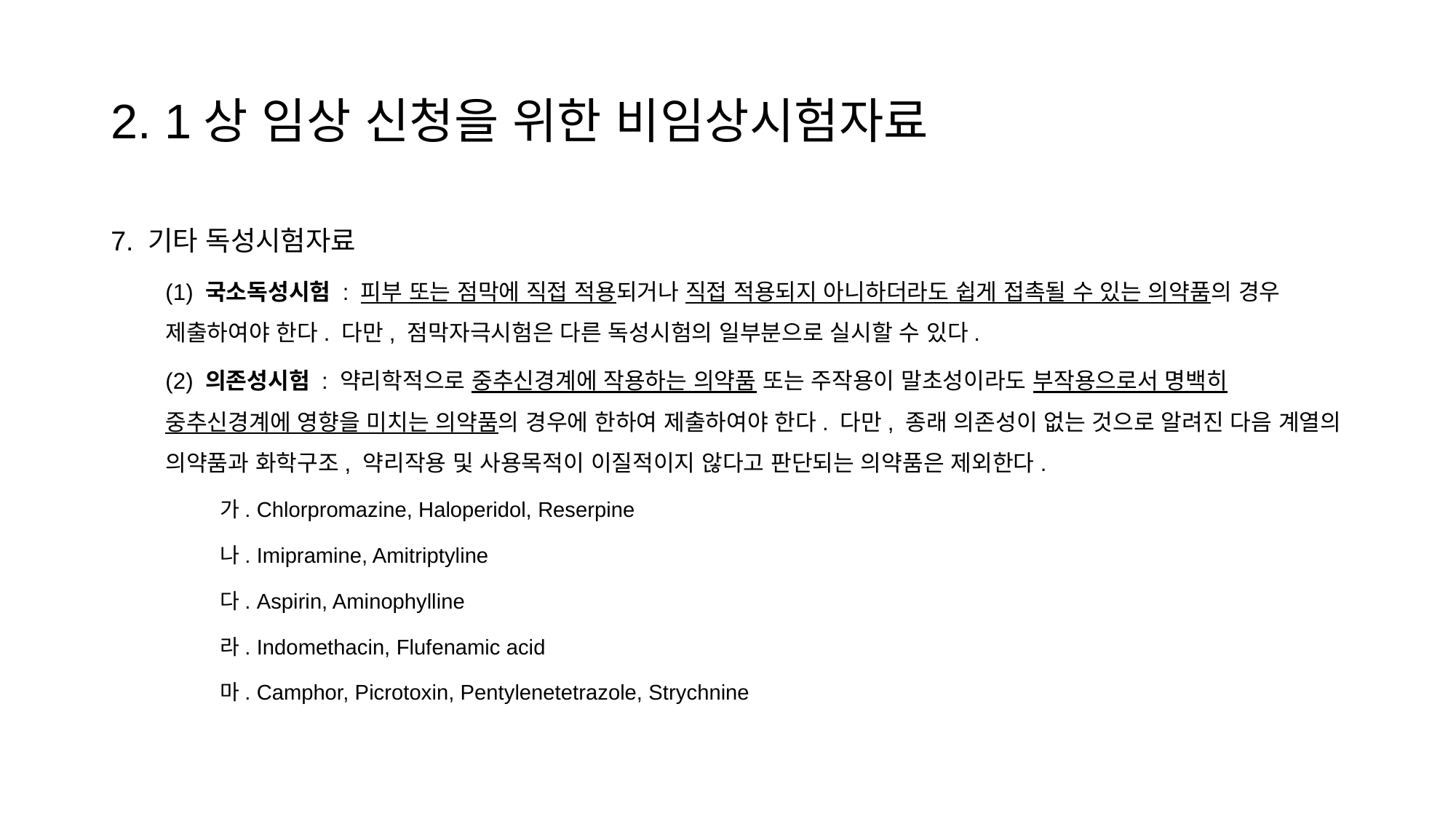

# 2. 1상 임상 신청을 위한 비임상시험자료
7. 기타 독성시험자료
(1) 국소독성시험 : 피부 또는 점막에 직접 적용되거나 직접 적용되지 아니하더라도 쉽게 접촉될 수 있는 의약품의 경우 제출하여야 한다. 다만, 점막자극시험은 다른 독성시험의 일부분으로 실시할 수 있다.
(2) 의존성시험 : 약리학적으로 중추신경계에 작용하는 의약품 또는 주작용이 말초성이라도 부작용으로서 명백히 중추신경계에 영향을 미치는 의약품의 경우에 한하여 제출하여야 한다. 다만, 종래 의존성이 없는 것으로 알려진 다음 계열의 의약품과 화학구조, 약리작용 및 사용목적이 이질적이지 않다고 판단되는 의약품은 제외한다.
가. Chlorpromazine, Haloperidol, Reserpine
나. Imipramine, Amitriptyline
다. Aspirin, Aminophylline
라. Indomethacin, Flufenamic acid
마. Camphor, Picrotoxin, Pentylenetetrazole, Strychnine